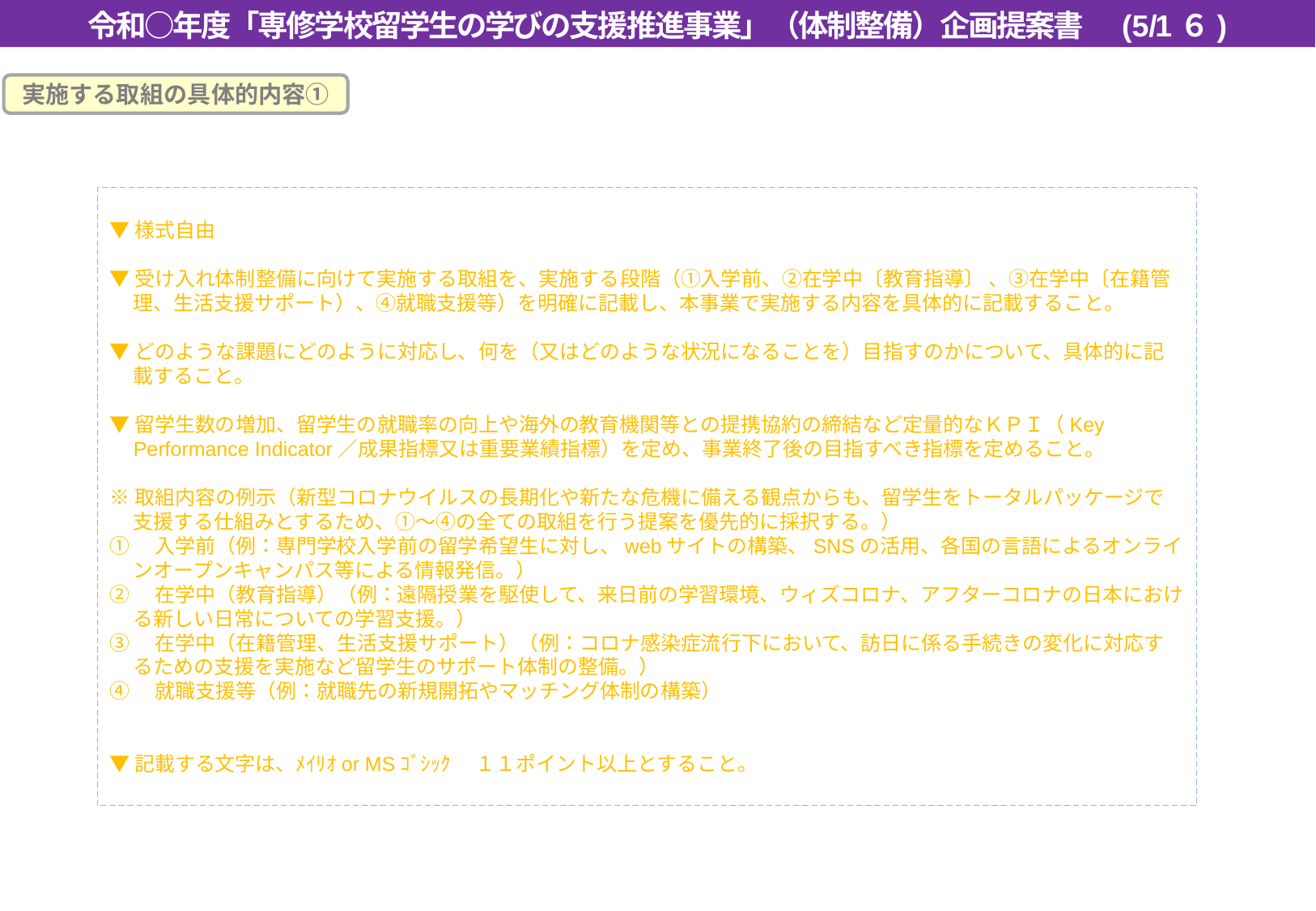

令和○年度「専修学校留学生の学びの支援推進事業」（体制整備）企画提案書　(5/1６)
実施する取組の具体的内容①

▼様式自由

▼受け入れ体制整備に向けて実施する取組を、実施する段階（①入学前、②在学中〔教育指導〕 、③在学中〔在籍管理、生活支援サポート）、④就職支援等）を明確に記載し、本事業で実施する内容を具体的に記載すること。

▼どのような課題にどのように対応し、何を（又はどのような状況になることを）目指すのかについて、具体的に記載すること。

▼留学生数の増加、留学生の就職率の向上や海外の教育機関等との提携協約の締結など定量的なＫＰＩ（Key Performance Indicator／成果指標又は重要業績指標）を定め、事業終了後の目指すべき指標を定めること。

※取組内容の例示（新型コロナウイルスの長期化や新たな危機に備える観点からも、留学生をトータルパッケージで支援する仕組みとするため、①～④の全ての取組を行う提案を優先的に採択する。）
①　入学前（例：専門学校入学前の留学希望生に対し、webサイトの構築、SNSの活用、各国の言語によるオンラインオープンキャンパス等による情報発信。）
②　在学中（教育指導）（例：遠隔授業を駆使して、来日前の学習環境、ウィズコロナ、アフターコロナの日本における新しい日常についての学習支援。）
③　在学中（在籍管理、生活支援サポート）（例：コロナ感染症流行下において、訪日に係る手続きの変化に対応するための支援を実施など留学生のサポート体制の整備。）
④　就職支援等（例：就職先の新規開拓やマッチング体制の構築）

▼記載する文字は、ﾒｲﾘｵor MSｺﾞｼｯｸ 　１１ポイント以上とすること。